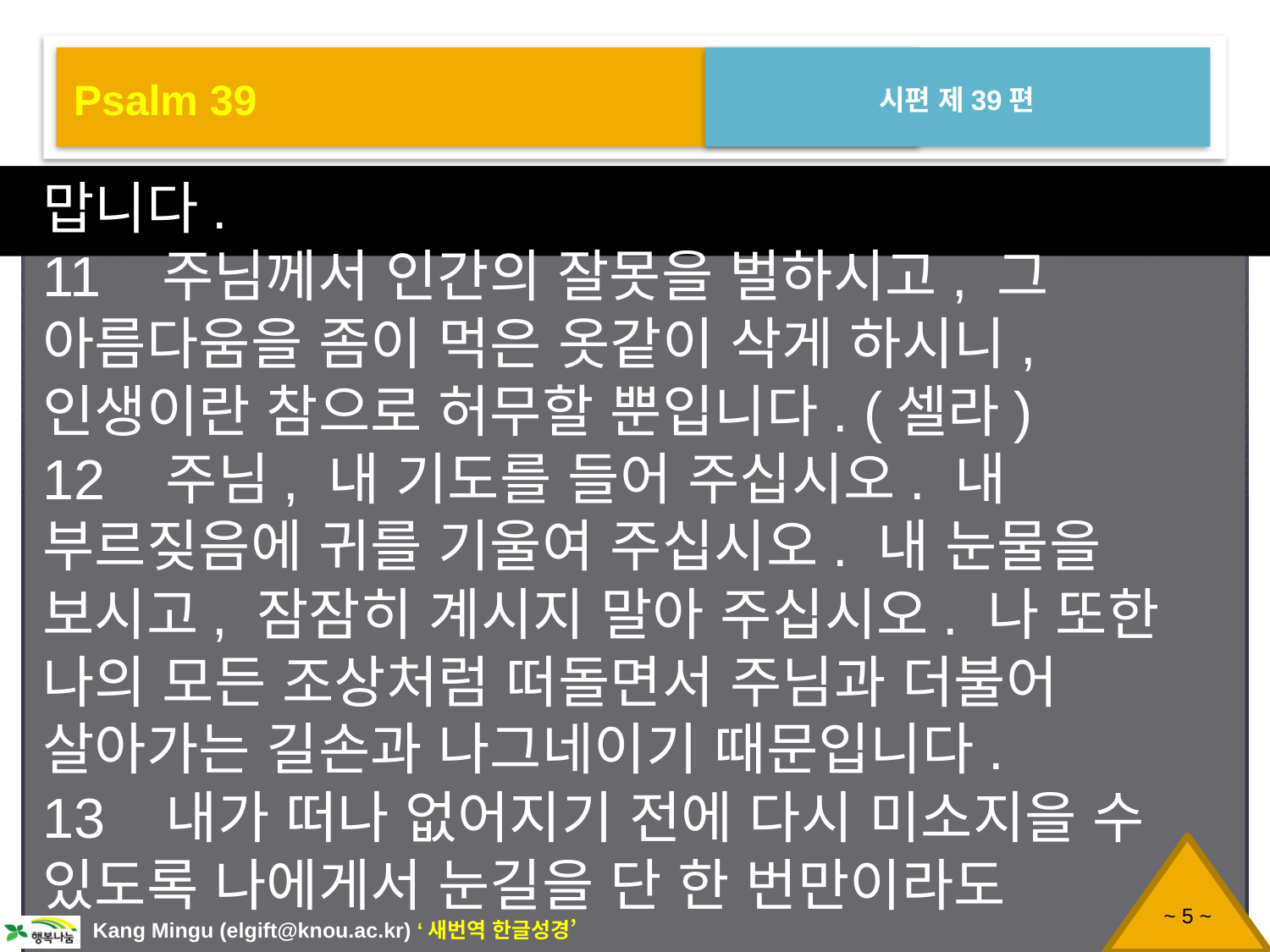

Psalm 39
시편 제39편
맙니다.
11   주님께서 인간의 잘못을 벌하시고, 그 아름다움을 좀이 먹은 옷같이 삭게 하시니, 인생이란 참으로 허무할 뿐입니다. (셀라)
12   주님, 내 기도를 들어 주십시오. 내 부르짖음에 귀를 기울여 주십시오. 내 눈물을 보시고, 잠잠히 계시지 말아 주십시오. 나 또한 나의 모든 조상처럼 떠돌면서 주님과 더불어 살아가는 길손과 나그네이기 때문입니다.
13   내가 떠나 없어지기 전에 다시 미소지을 수 있도록 나에게서 눈길을 단 한 번만이라도